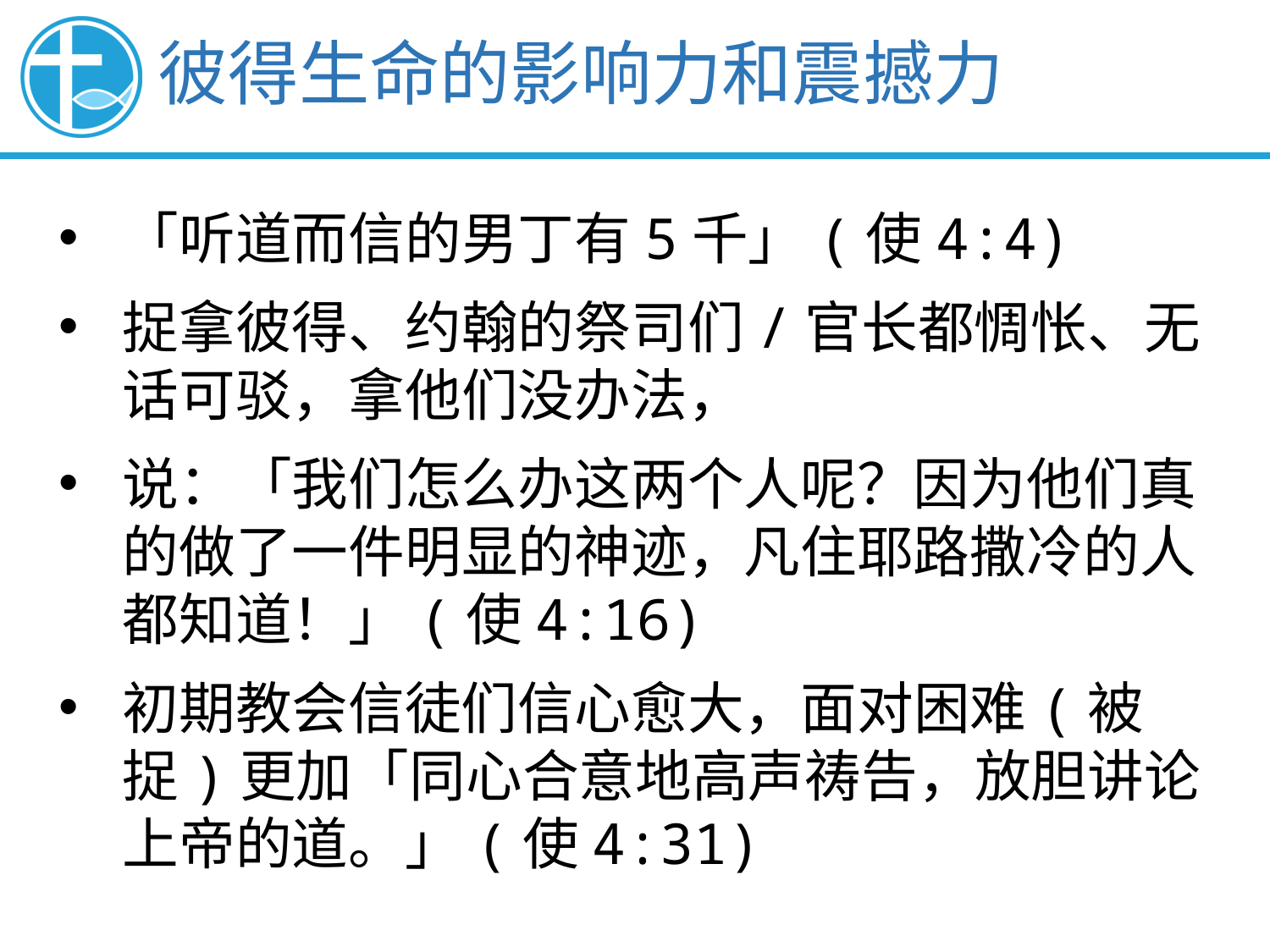

彼得生命的影响力和震撼力
「听道而信的男丁有5千」(使4:4)
捉拿彼得、约翰的祭司们/官长都惆怅、无话可驳，拿他们没办法，
说：「我们怎么办这两个人呢？因为他们真的做了一件明显的神迹，凡住耶路撒冷的人都知道！」(使4:16)
初期教会信徒们信心愈大，面对困难(被捉)更加「同心合意地高声祷告，放胆讲论上帝的道。」(使4:31)